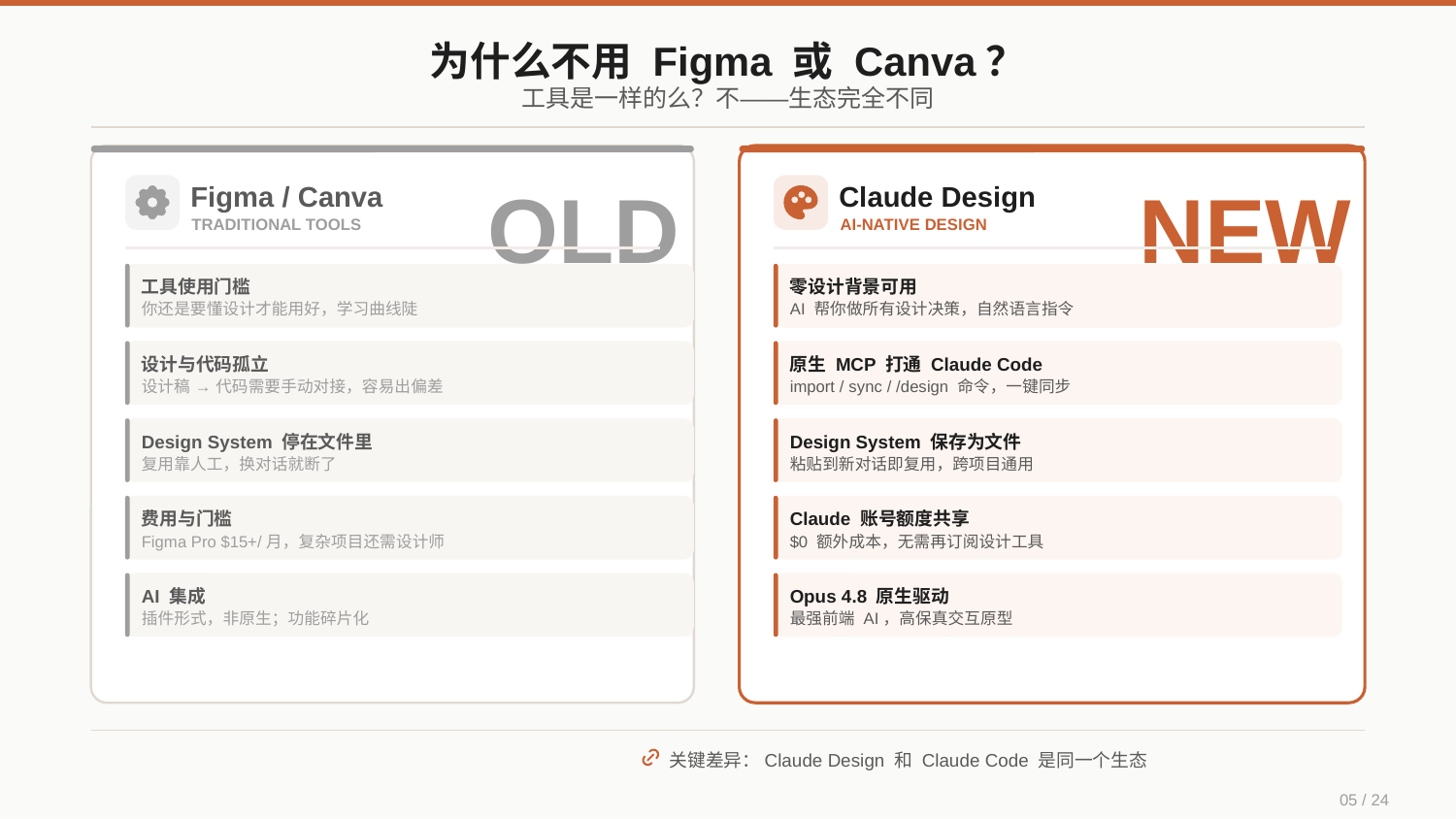

为什么不用 Figma 或 Canva？
工具是一样的么？不——生态完全不同

OLD
NEW

Figma / Canva
Claude Design

TRADITIONAL TOOLS
AI-NATIVE DESIGN

工具使用门槛
零设计背景可用
你还是要懂设计才能用好，学习曲线陡
AI 帮你做所有设计决策，自然语言指令

设计与代码孤立
原生 MCP 打通 Claude Code
设计稿 → 代码需要手动对接，容易出偏差
import / sync / /design 命令，一键同步

Design System 停在文件里
Design System 保存为文件
复用靠人工，换对话就断了
粘贴到新对话即复用，跨项目通用

费用与门槛
Claude 账号额度共享
Figma Pro $15+/月，复杂项目还需设计师
$0 额外成本，无需再订阅设计工具

AI 集成
Opus 4.8 原生驱动
插件形式，非原生；功能碎片化
最强前端 AI，高保真交互原型

关键差异：Claude Design 和 Claude Code 是同一个生态

05 / 24